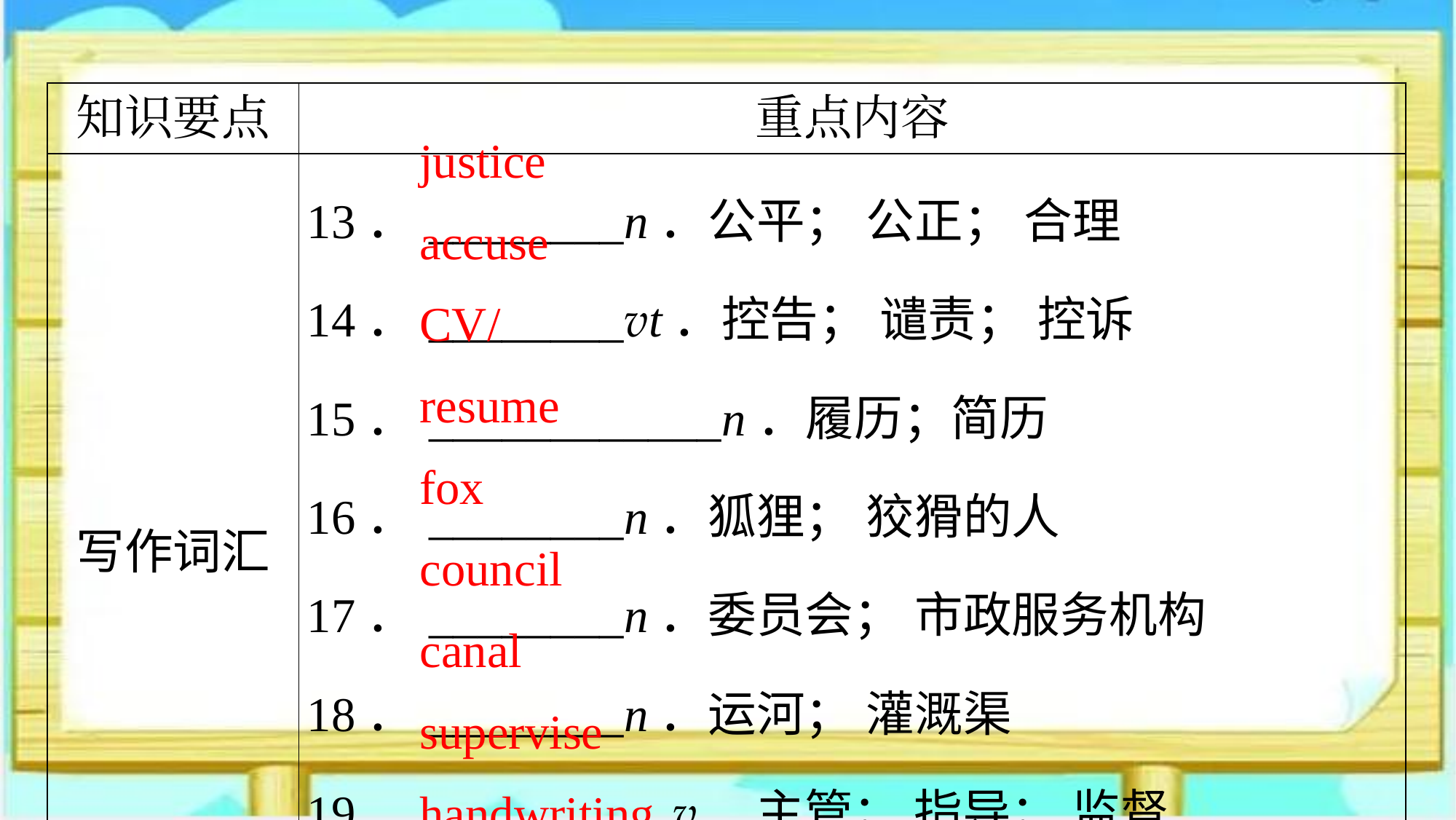

| 知识要点 | 重点内容 |
| --- | --- |
| 写作词汇 | 13．\_\_\_\_\_\_\_\_n．公平； 公正； 合理 14．\_\_\_\_\_\_\_\_vt．控告； 谴责； 控诉 15．\_\_\_\_\_\_\_\_\_\_\_\_n．履历；简历 16．\_\_\_\_\_\_\_\_n．狐狸； 狡猾的人 17．\_\_\_\_\_\_\_\_n．委员会； 市政服务机构 18．\_\_\_\_\_\_\_\_n．运河； 灌溉渠 19．\_\_\_\_\_\_\_\_\_\_v．主管； 指导； 监督 20．\_\_\_\_\_\_\_\_\_\_\_\_n．书法； 书写； 笔迹 |
justice
accuse
CV/resume
fox
council
canal
supervise
handwriting